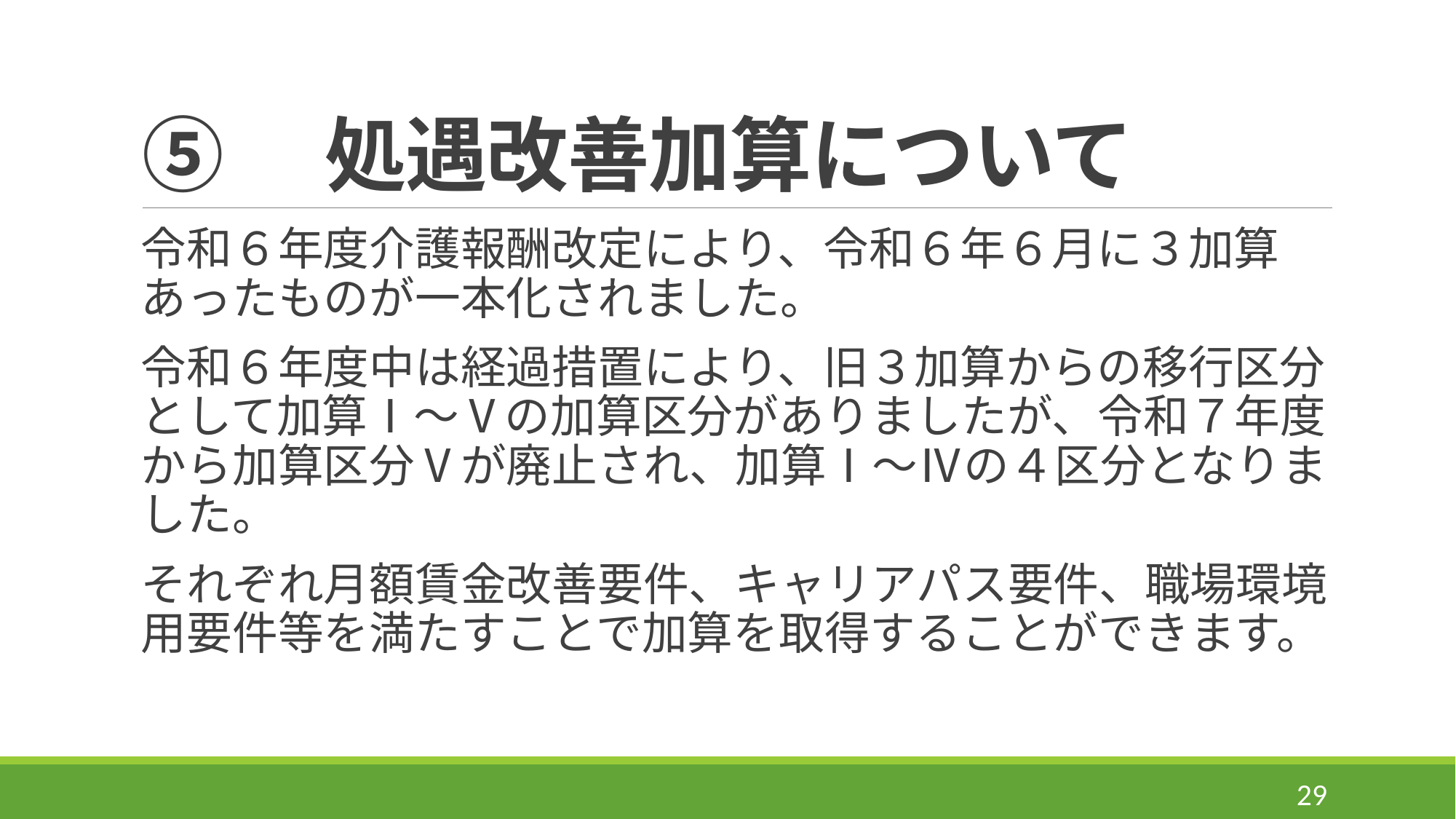

# ⑤　処遇改善加算について
令和６年度介護報酬改定により、令和６年６月に３加算あったものが一本化されました。
令和６年度中は経過措置により、旧３加算からの移行区分として加算Ⅰ～Ⅴの加算区分がありましたが、令和７年度から加算区分Ⅴが廃止され、加算Ⅰ～Ⅳの４区分となりました。
それぞれ月額賃金改善要件、キャリアパス要件、職場環境用要件等を満たすことで加算を取得することができます。
29